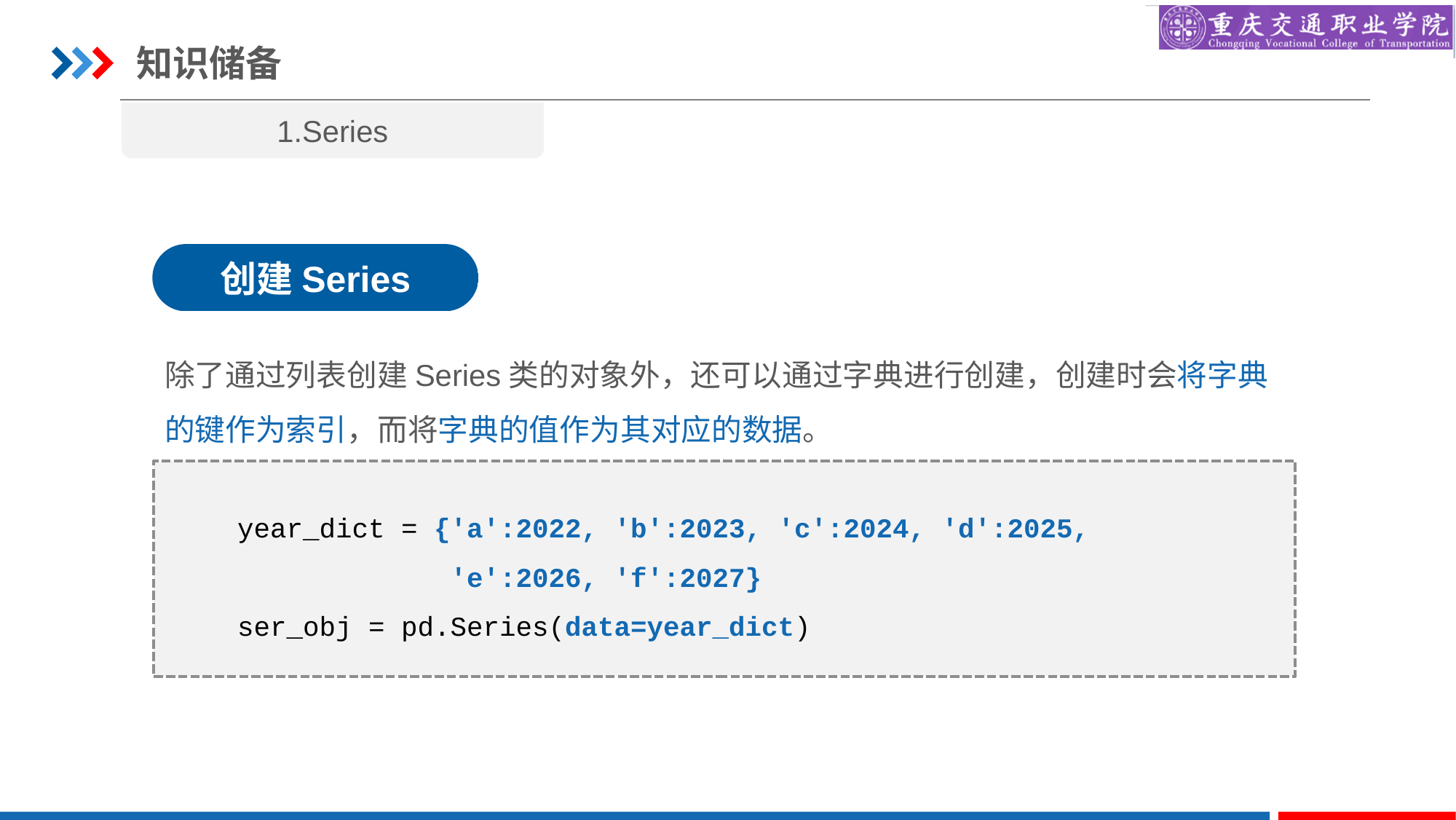

知识储备

1.Series
创建Series
除了通过列表创建Series类的对象外，还可以通过字典进行创建，创建时会将字典的键作为索引，而将字典的值作为其对应的数据。

year_dict = {'a':2022, 'b':2023, 'c':2024, 'd':2025,
             'e':2026, 'f':2027}
ser_obj = pd.Series(data=year_dict)